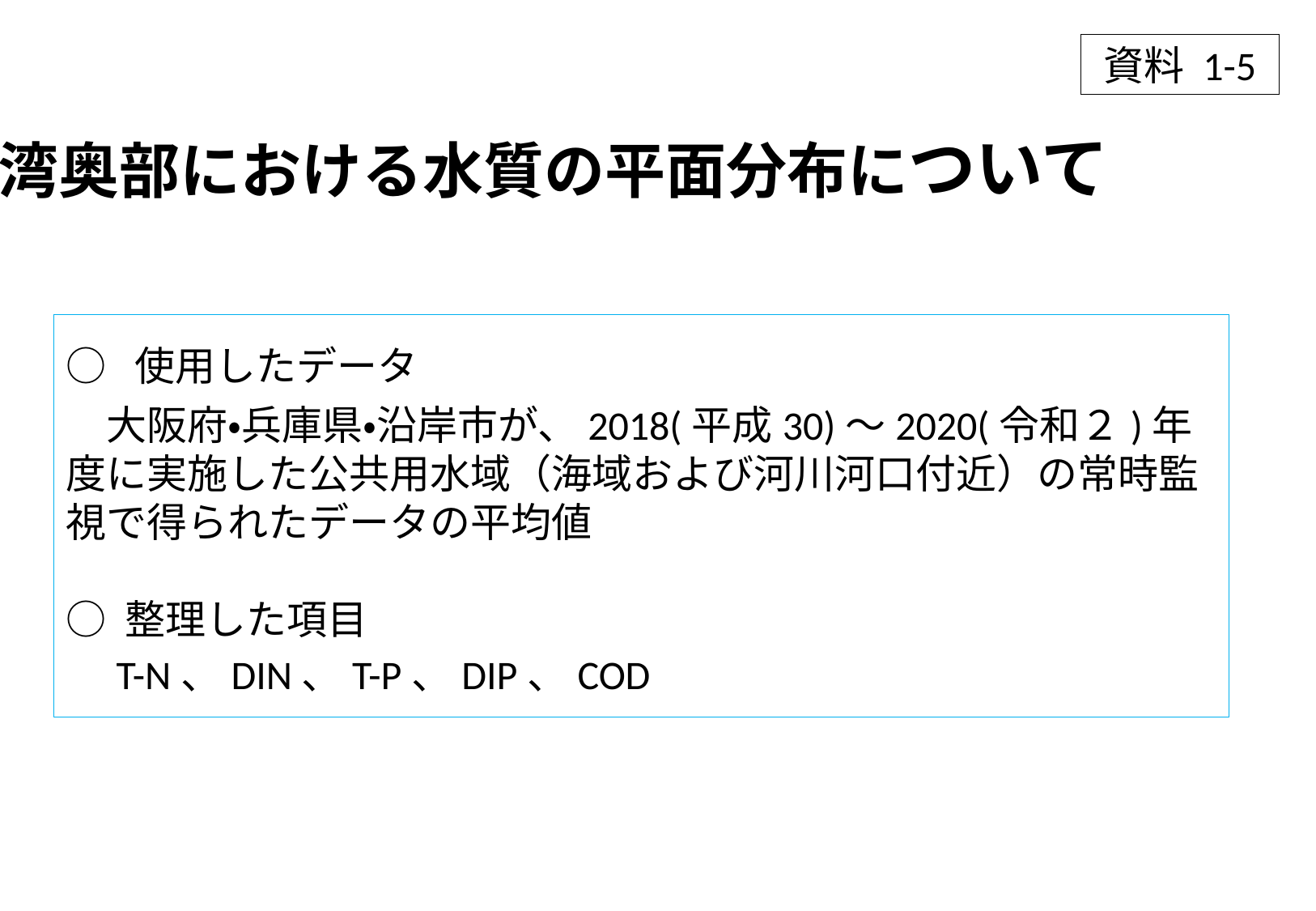

資料 1-5
湾奥部における水質の平面分布について

○  使用したデータ

　大阪府・兵庫県・沿岸市が、2018(平成30)～2020(令和２)年度に実施した公共用水域（海域および河川河口付近）の常時監視で得られたデータの平均値

○ 整理した項目

　T-N、DIN、T-P、DIP、COD